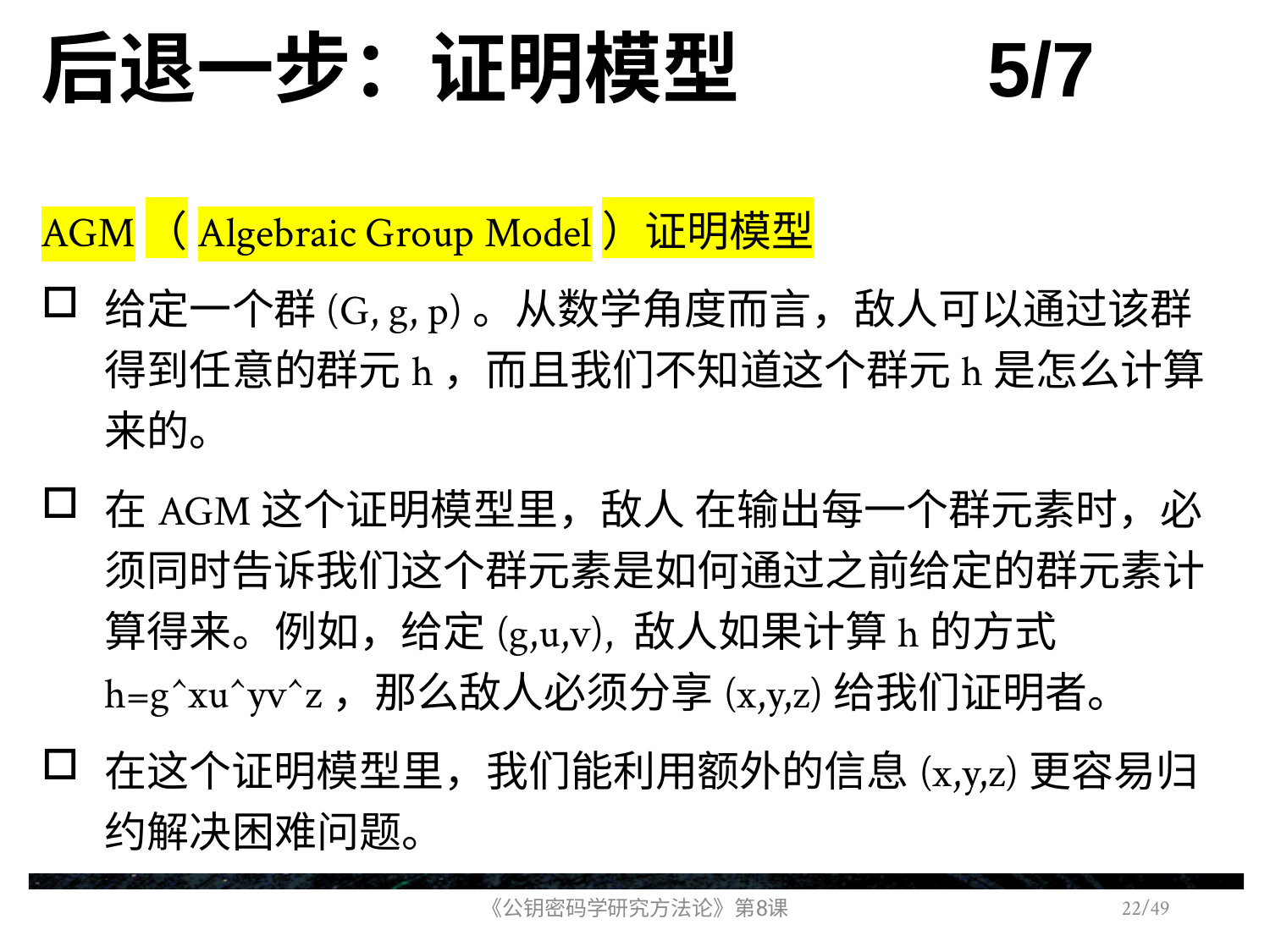

# 后退一步：证明模型             5/7
AGM（Algebraic Group Model）证明模型
给定一个群(G, g, p)。从数学角度而言，敌人可以通过该群得到任意的群元h，而且我们不知道这个群元h是怎么计算来的。
在AGM这个证明模型里，敌人 在输出每一个群元素时，必须同时告诉我们这个群元素是如何通过之前给定的群元素计算得来。例如，给定(g,u,v), 敌人如果计算h的方式h=g^xu^yv^z，那么敌人必须分享(x,y,z)给我们证明者。
在这个证明模型里，我们能利用额外的信息(x,y,z)更容易归约解决困难问题。
《公钥密码学研究方法论》第8课
22/49